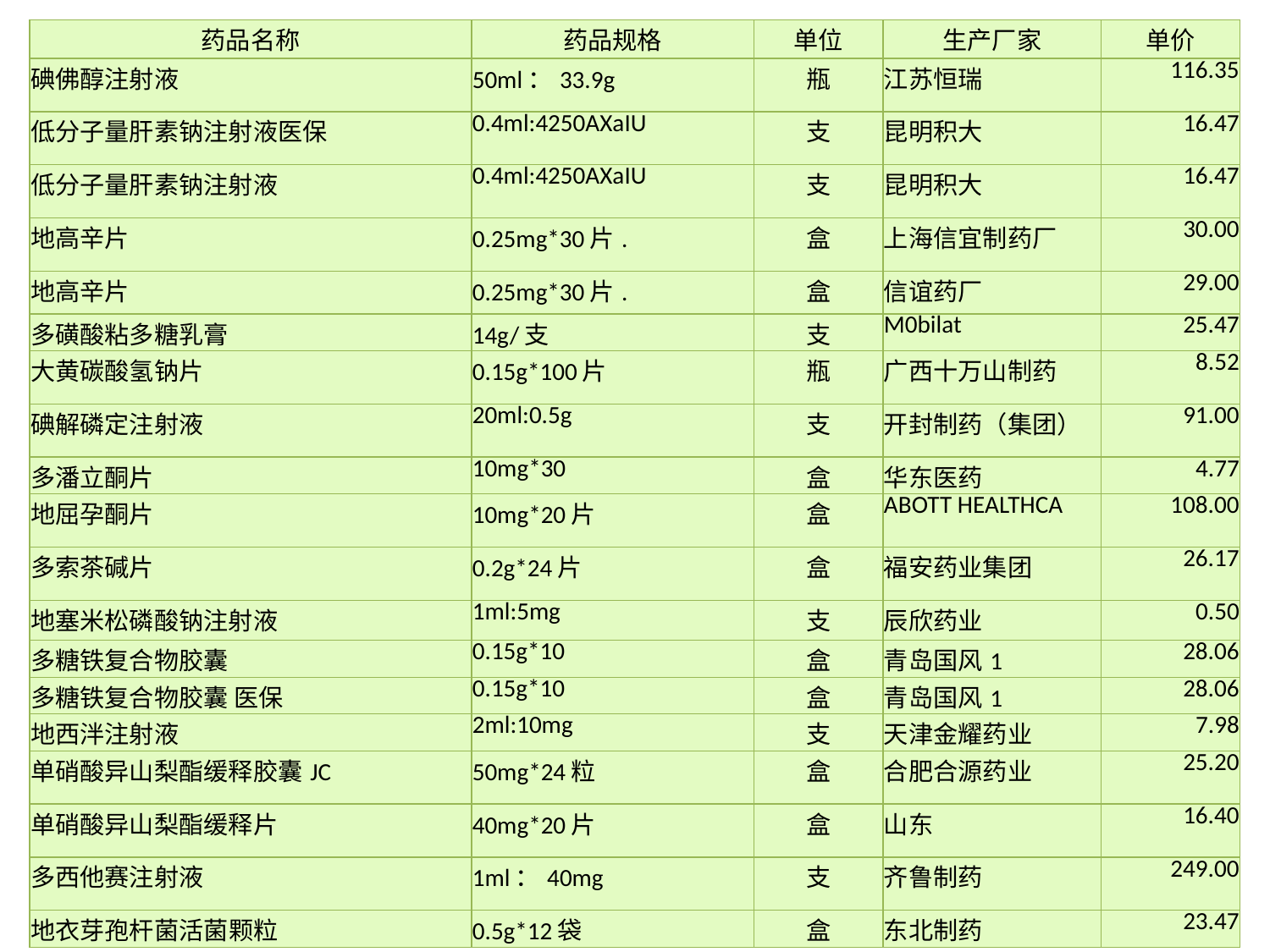

| 药品名称 | 药品规格 | 单位 | 生产厂家 | 单价 |
| --- | --- | --- | --- | --- |
| 碘佛醇注射液 | 50ml：33.9g | 瓶 | 江苏恒瑞 | 116.35 |
| 低分子量肝素钠注射液医保 | 0.4ml:4250AXaIU | 支 | 昆明积大 | 16.47 |
| 低分子量肝素钠注射液 | 0.4ml:4250AXaIU | 支 | 昆明积大 | 16.47 |
| 地高辛片 | 0.25mg\*30片. | 盒 | 上海信宜制药厂 | 30.00 |
| 地高辛片 | 0.25mg\*30片. | 盒 | 信谊药厂 | 29.00 |
| 多磺酸粘多糖乳膏 | 14g/支 | 支 | M0bilat | 25.47 |
| 大黄碳酸氢钠片 | 0.15g\*100片 | 瓶 | 广西十万山制药 | 8.52 |
| 碘解磷定注射液 | 20ml:0.5g | 支 | 开封制药（集团） | 91.00 |
| 多潘立酮片 | 10mg\*30 | 盒 | 华东医药 | 4.77 |
| 地屈孕酮片 | 10mg\*20片 | 盒 | ABOTT HEALTHCA | 108.00 |
| 多索茶碱片 | 0.2g\*24片 | 盒 | 福安药业集团 | 26.17 |
| 地塞米松磷酸钠注射液 | 1ml:5mg | 支 | 辰欣药业 | 0.50 |
| 多糖铁复合物胶囊 | 0.15g\*10 | 盒 | 青岛国风1 | 28.06 |
| 多糖铁复合物胶囊 医保 | 0.15g\*10 | 盒 | 青岛国风1 | 28.06 |
| 地西泮注射液 | 2ml:10mg | 支 | 天津金耀药业 | 7.98 |
| 单硝酸异山梨酯缓释胶囊JC | 50mg\*24粒 | 盒 | 合肥合源药业 | 25.20 |
| 单硝酸异山梨酯缓释片 | 40mg\*20片 | 盒 | 山东 | 16.40 |
| 多西他赛注射液 | 1ml：40mg | 支 | 齐鲁制药 | 249.00 |
| 地衣芽孢杆菌活菌颗粒 | 0.5g\*12袋 | 盒 | 东北制药 | 23.47 |